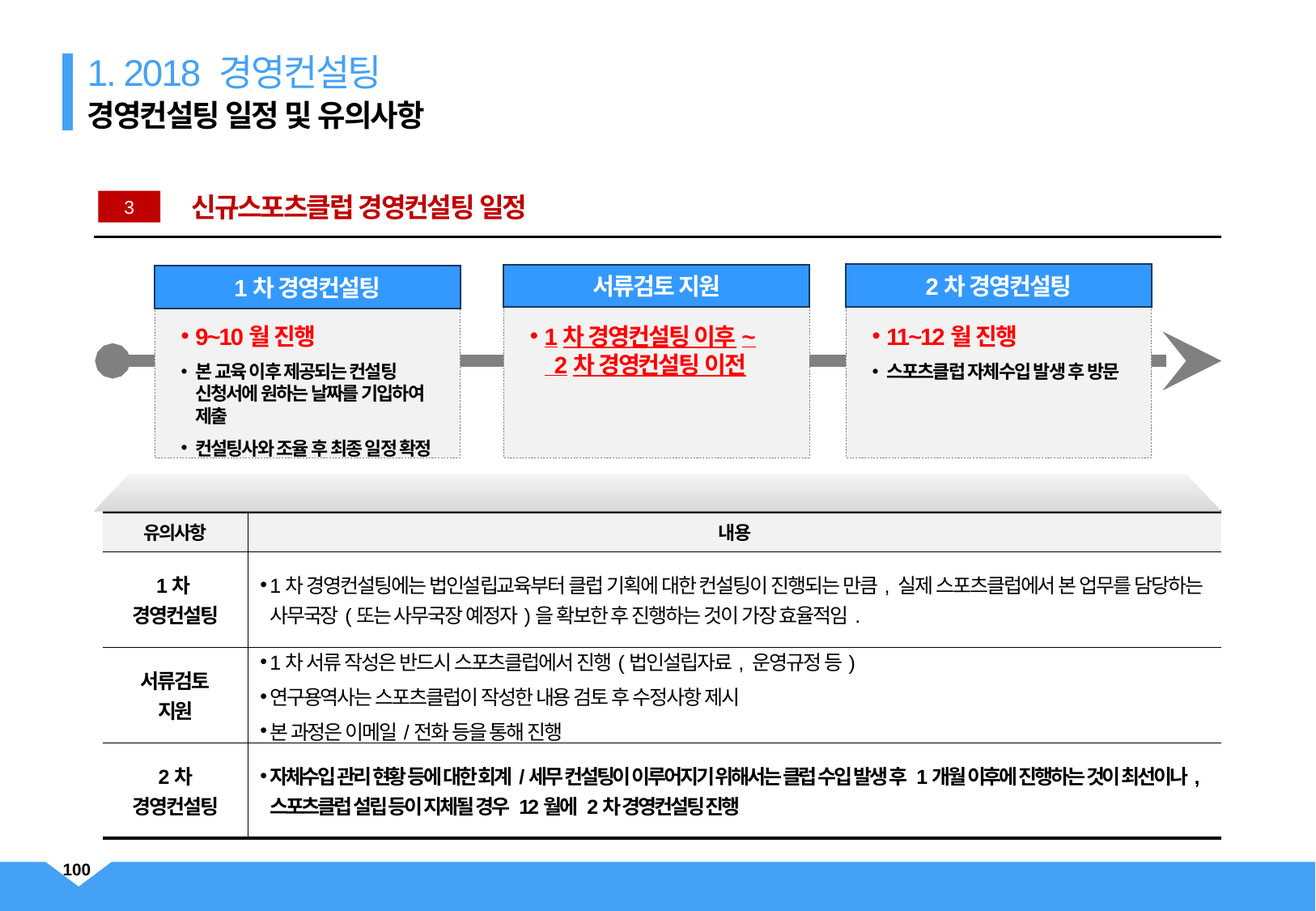

1. 2018 경영컨설팅
경영컨설팅 일정 및 유의사항
신규스포츠클럽 경영컨설팅 일정
3
2차 경영컨설팅
서류검토 지원
1차 경영컨설팅
9~10월 진행
본 교육 이후 제공되는 컨설팅 신청서에 원하는 날짜를 기입하여 제출
컨설팅사와 조율 후 최종 일정 확정
1차 경영컨설팅 이후~
  2차 경영컨설팅 이전
11~12월 진행
스포츠클럽 자체수입 발생 후 방문

| 유의사항 | 내용 |
| --- | --- |
| 1차 경영컨설팅 | 1차 경영컨설팅에는 법인설립교육부터 클럽 기획에 대한 컨설팅이 진행되는 만큼, 실제 스포츠클럽에서 본 업무를 담당하는 사무국장(또는 사무국장 예정자)을 확보한 후 진행하는 것이 가장 효율적임. |
| 서류검토 지원 | 1차 서류 작성은 반드시 스포츠클럽에서 진행(법인설립자료, 운영규정 등) 연구용역사는 스포츠클럽이 작성한 내용 검토 후 수정사항 제시 본 과정은 이메일/전화 등을 통해 진행 |
| 2차 경영컨설팅 | 자체수입 관리 현황 등에 대한 회계/세무 컨설팅이 이루어지기 위해서는 클럽 수입 발생 후 1개월 이후에 진행하는 것이 최선이나, 스포츠클럽 설립 등이 지체될 경우 12월에 2차 경영컨설팅 진행 |